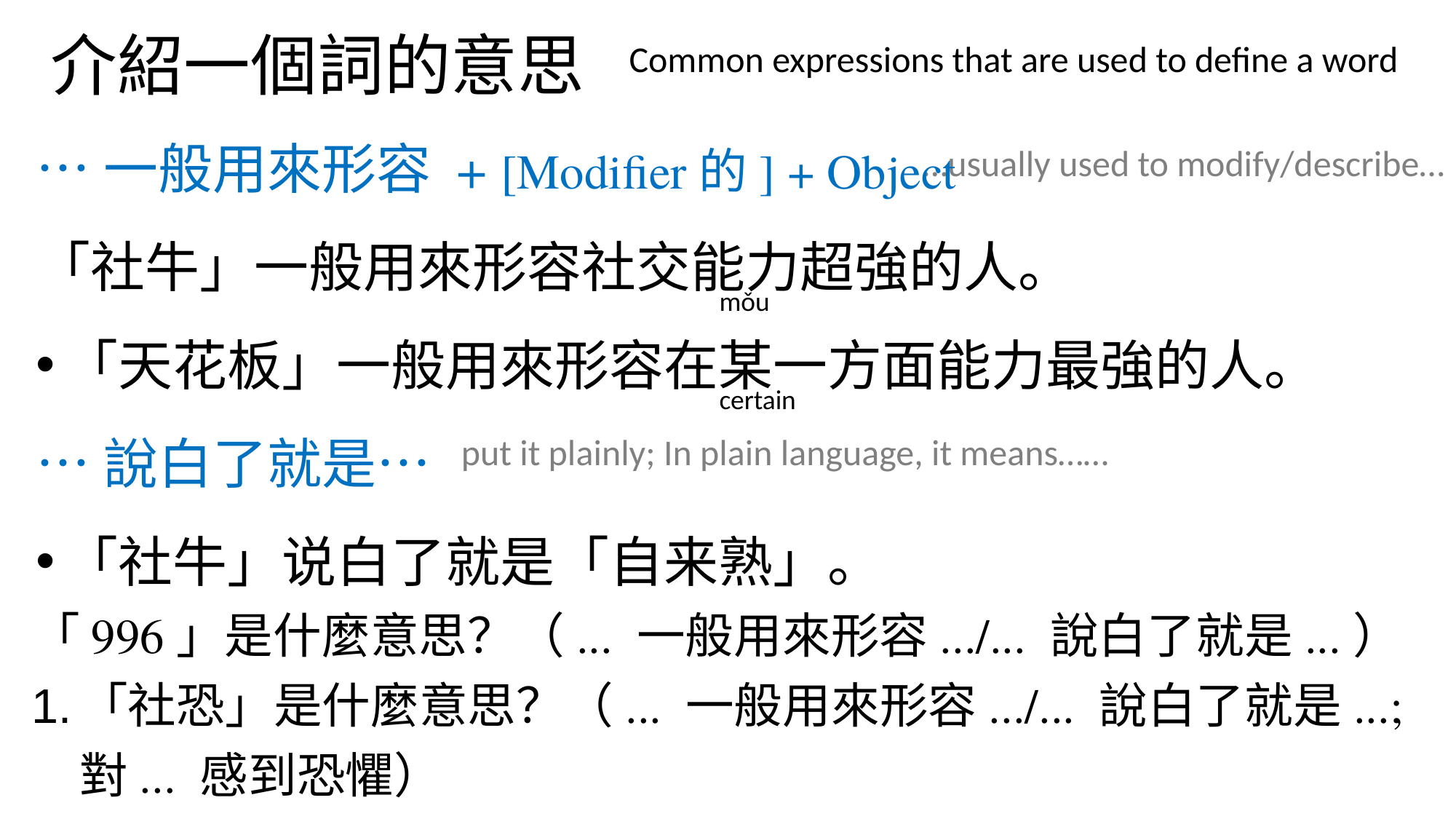

# 介紹一個詞的意思
Common expressions that are used to define a word
…一般用來形容 + [Modifier的] + Object
「社牛」一般用來形容社交能力超強的人。
「天花板」一般用來形容在某一方面能力最強的人。
…說白了就是…
「社牛」说白了就是「自来熟」。
…usually used to modify/describe…
mǒu

certain
put it plainly; In plain language, it means……
「996」是什麼意思？（... 一般用來形容.../... 說白了就是...）
「社恐」是什麼意思？（... 一般用來形容.../... 說白了就是...; 對... 感到恐懼）